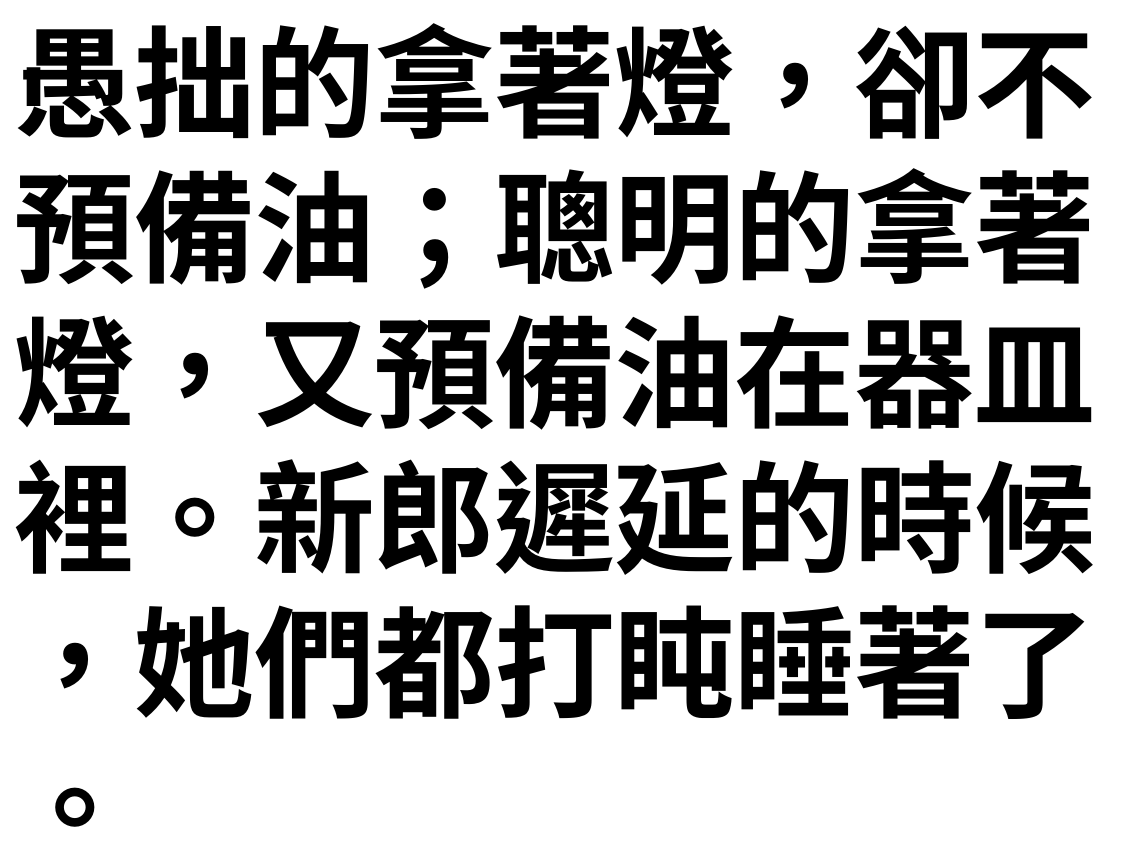

愚拙的拿著燈，卻不預備油；聰明的拿著燈，又預備油在器皿裡。新郎遲延的時候
，她們都打盹睡著了
。